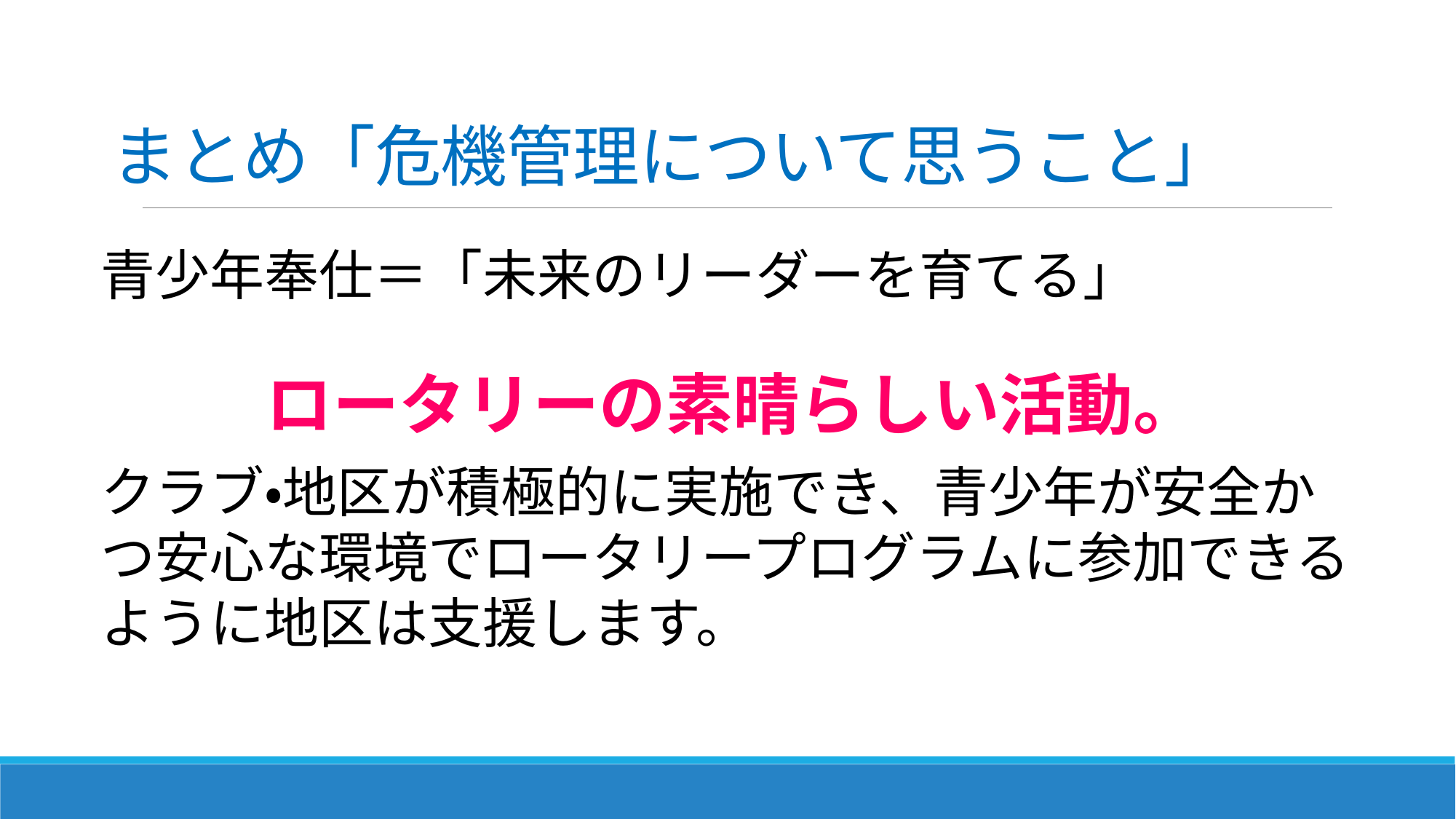

# まとめ「危機管理について思うこと」
青少年奉仕＝「未来のリーダーを育てる」
ロータリーの素晴らしい活動。
クラブ・地区が積極的に実施でき、青少年が安全かつ安心な環境でロータリープログラムに参加できるように地区は支援します。